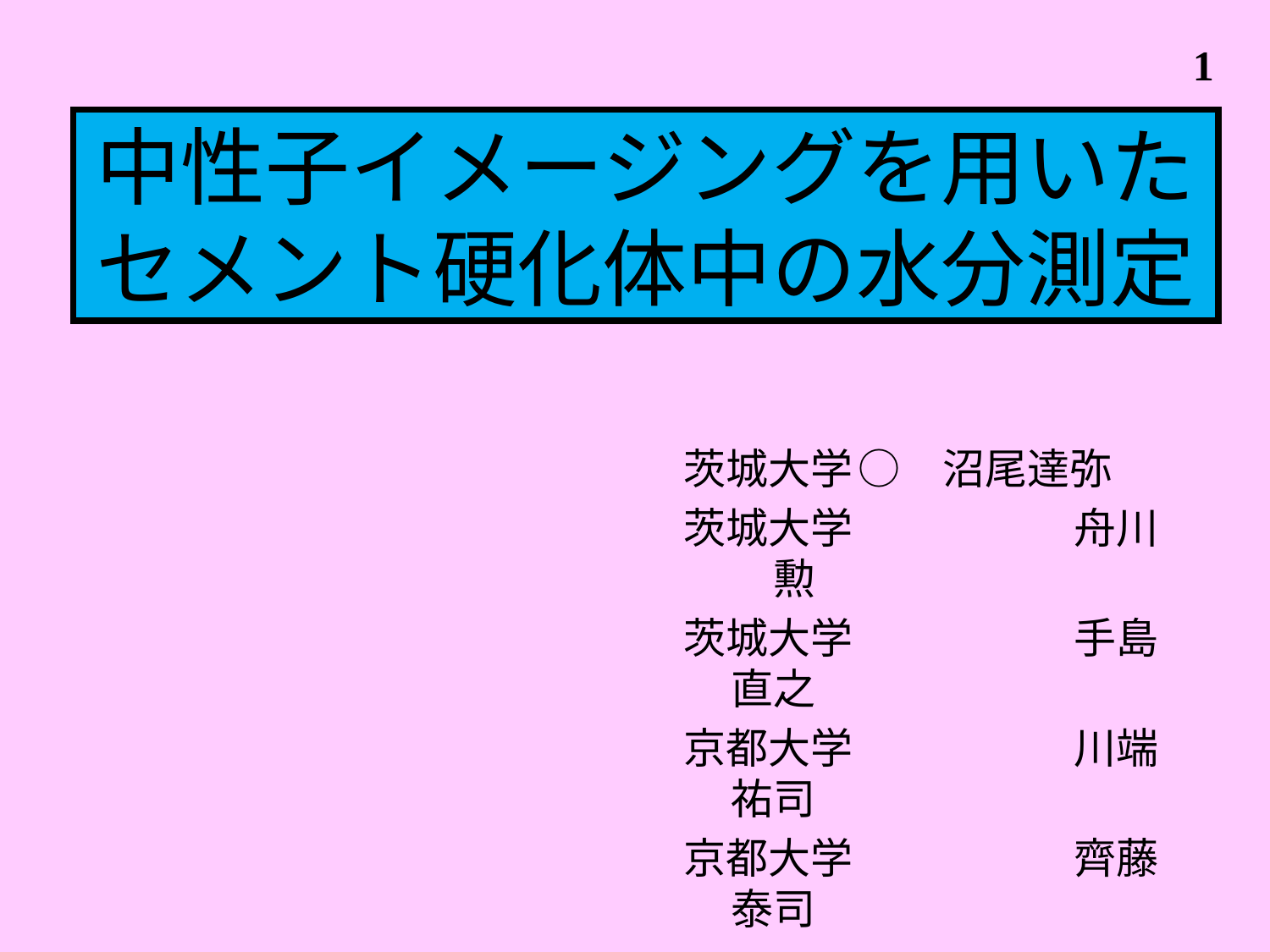

1
中性子イメージングを用いた
セメント硬化体中の水分測定
茨城大学	○　沼尾達弥
茨城大学　　　　　 舟川　勲
茨城大学　　　　　 手島直之
京都大学　　　　　 川端祐司
京都大学　　　　 　齊藤泰司